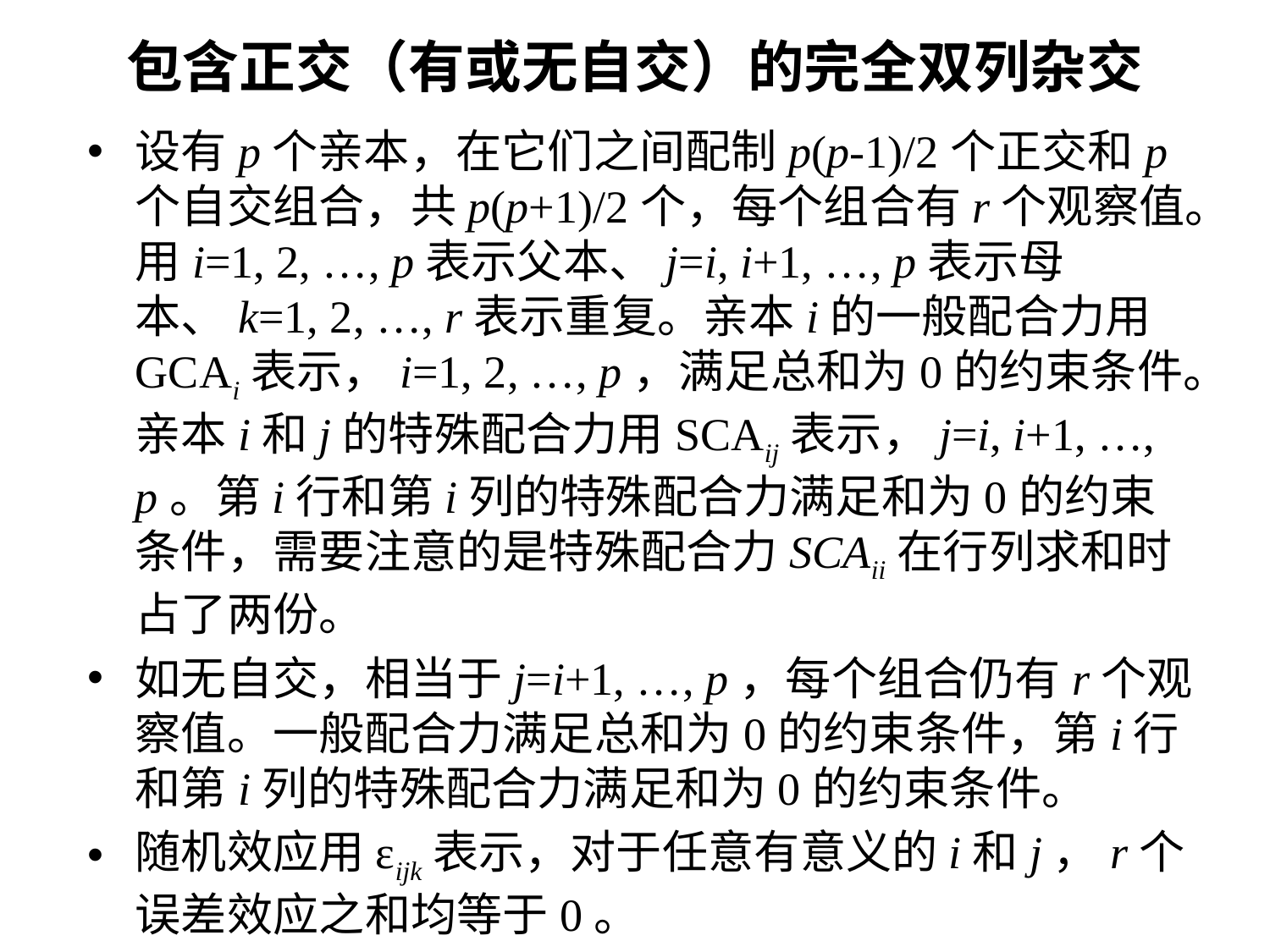

# 包含正交（有或无自交）的完全双列杂交
设有p个亲本，在它们之间配制p(p-1)/2个正交和p个自交组合，共p(p+1)/2个，每个组合有r个观察值。用i=1, 2, …, p表示父本、j=i, i+1, …, p表示母本、k=1, 2, …, r表示重复。亲本i的一般配合力用GCAi表示，i=1, 2, …, p，满足总和为0的约束条件。亲本i和j的特殊配合力用SCAij表示，j=i, i+1, …, p。第i行和第i列的特殊配合力满足和为0的约束条件，需要注意的是特殊配合力SCAii在行列求和时占了两份。
如无自交，相当于j=i+1, …, p，每个组合仍有r个观察值。一般配合力满足总和为0的约束条件，第i行和第i列的特殊配合力满足和为0的约束条件。
随机效应用εijk表示，对于任意有意义的i和j，r个误差效应之和均等于0。